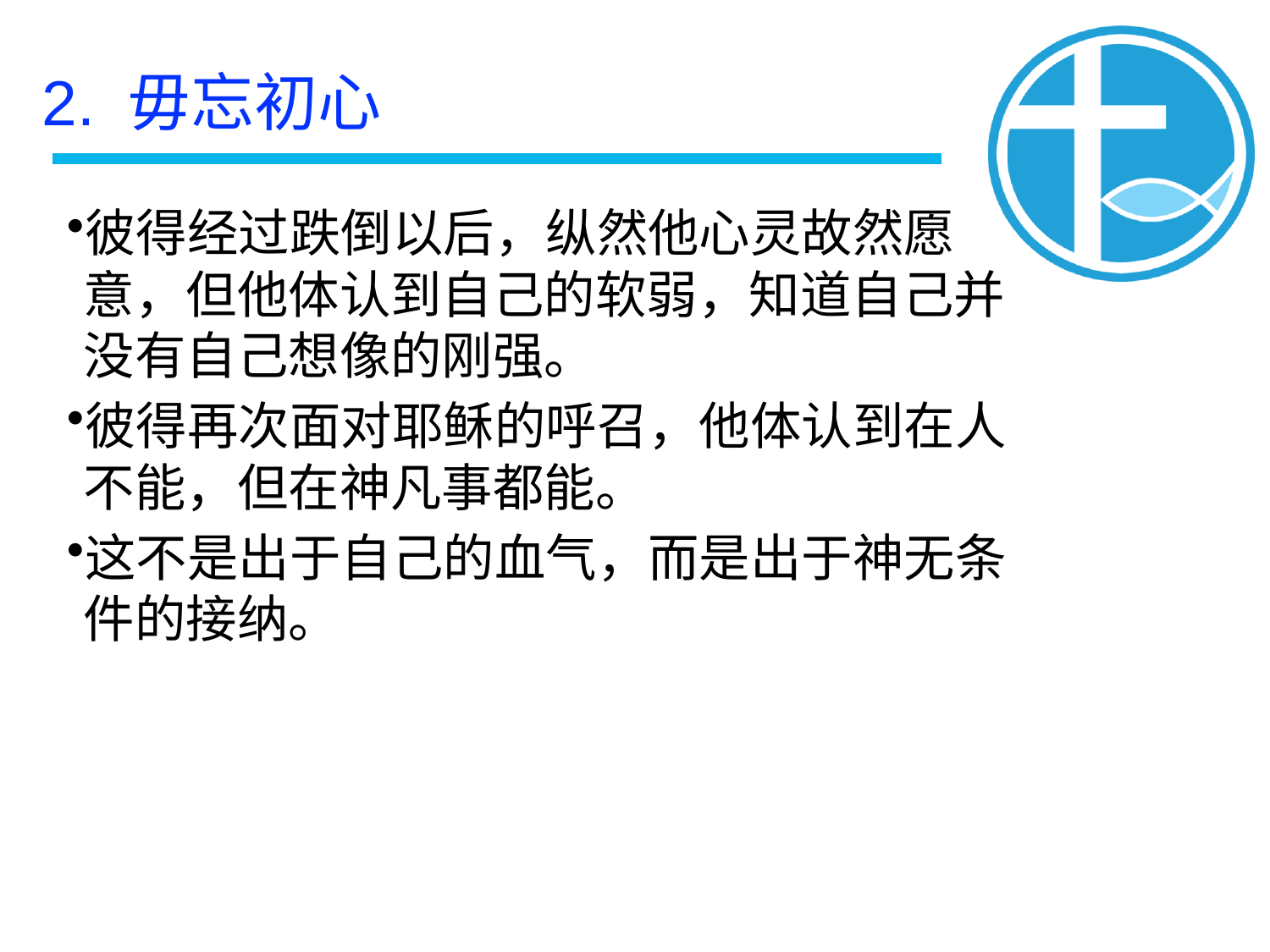

2. 毋忘初心
彼得经过跌倒以后，纵然他心灵故然愿意，但他体认到自己的软弱，知道自己并没有自己想像的刚强。
彼得再次面对耶稣的呼召，他体认到在人不能，但在神凡事都能。
这不是出于自己的血气，而是出于神无条件的接纳。